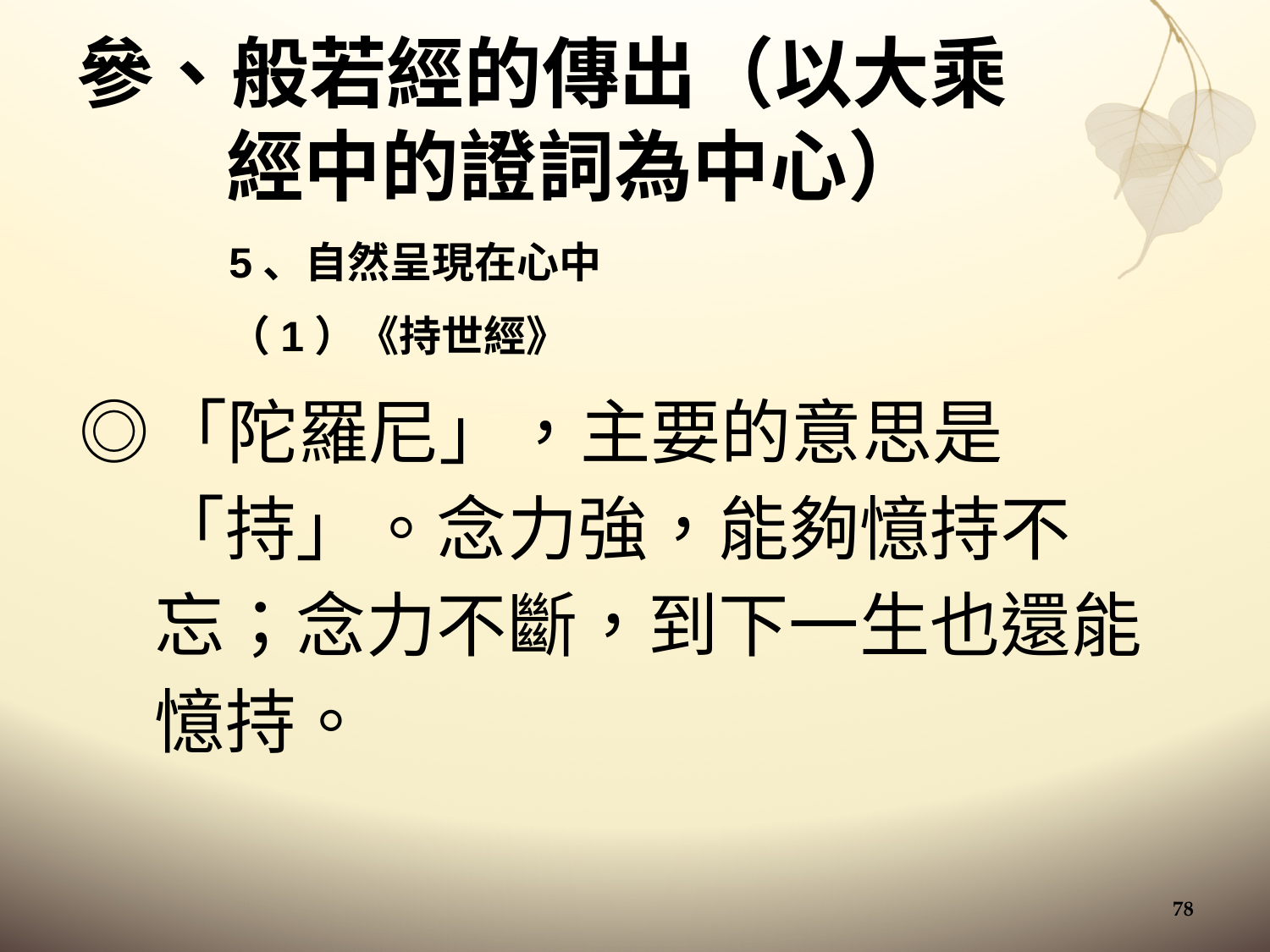

# 參、般若經的傳出（以大乘經中的證詞為中心）
5、自然呈現在心中
（1）《持世經》
◎「陀羅尼」，主要的意思是「持」。念力強，能夠憶持不忘；念力不斷，到下一生也還能憶持。
78